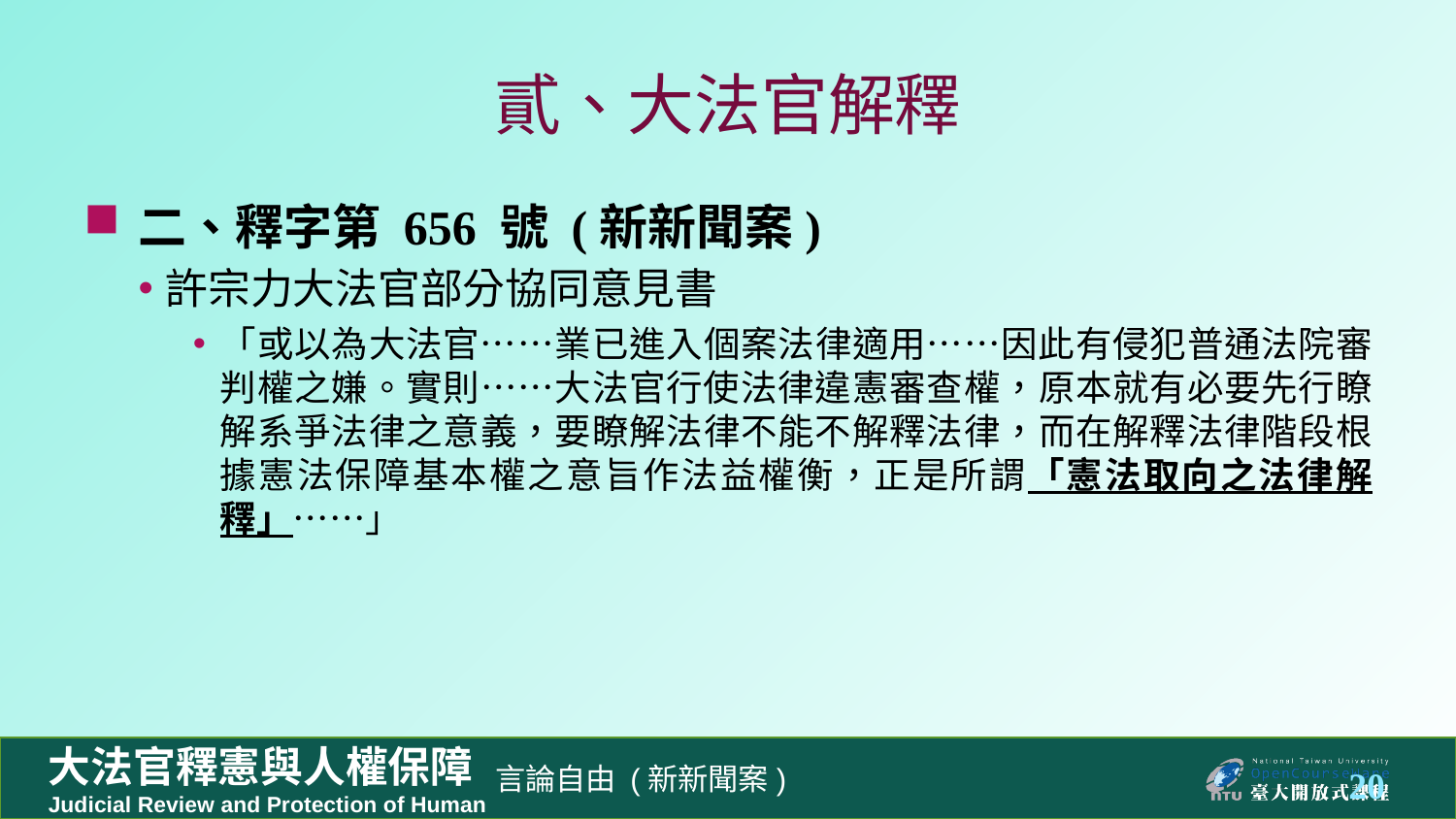

# 貳、大法官解釋
二、釋字第 656 號 (新新聞案)
許宗力大法官部分協同意見書
「或以為大法官……業已進入個案法律適用……因此有侵犯普通法院審判權之嫌。實則……大法官行使法律違憲審查權，原本就有必要先行瞭解系爭法律之意義，要瞭解法律不能不解釋法律，而在解釋法律階段根據憲法保障基本權之意旨作法益權衡，正是所謂「憲法取向之法律解釋」……」